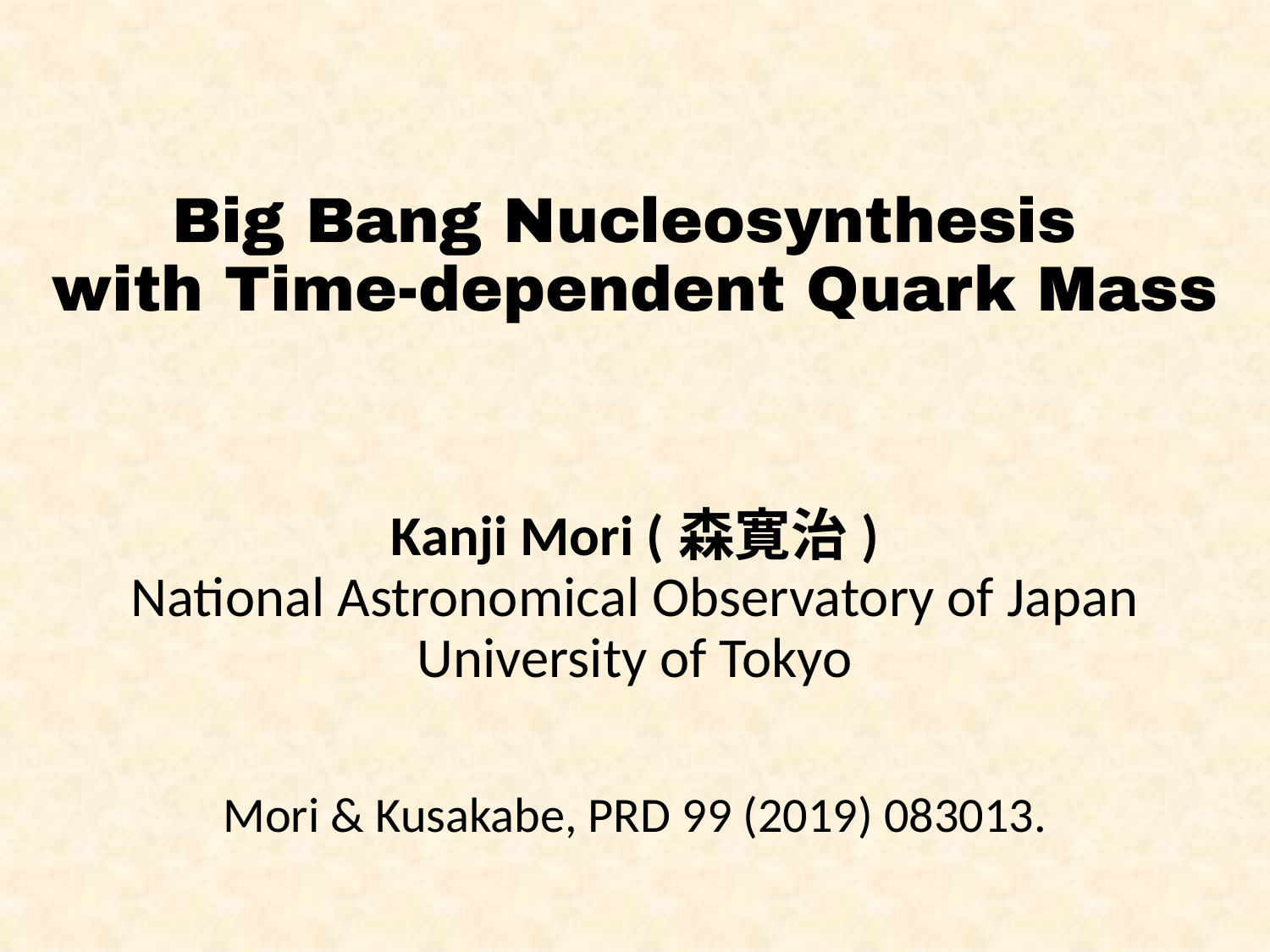

# Big Bang Nucleosynthesis with Time-dependent Quark Mass
Kanji Mori (森寛治)
National Astronomical Observatory of Japan
University of Tokyo
Mori & Kusakabe, PRD 99 (2019) 083013.